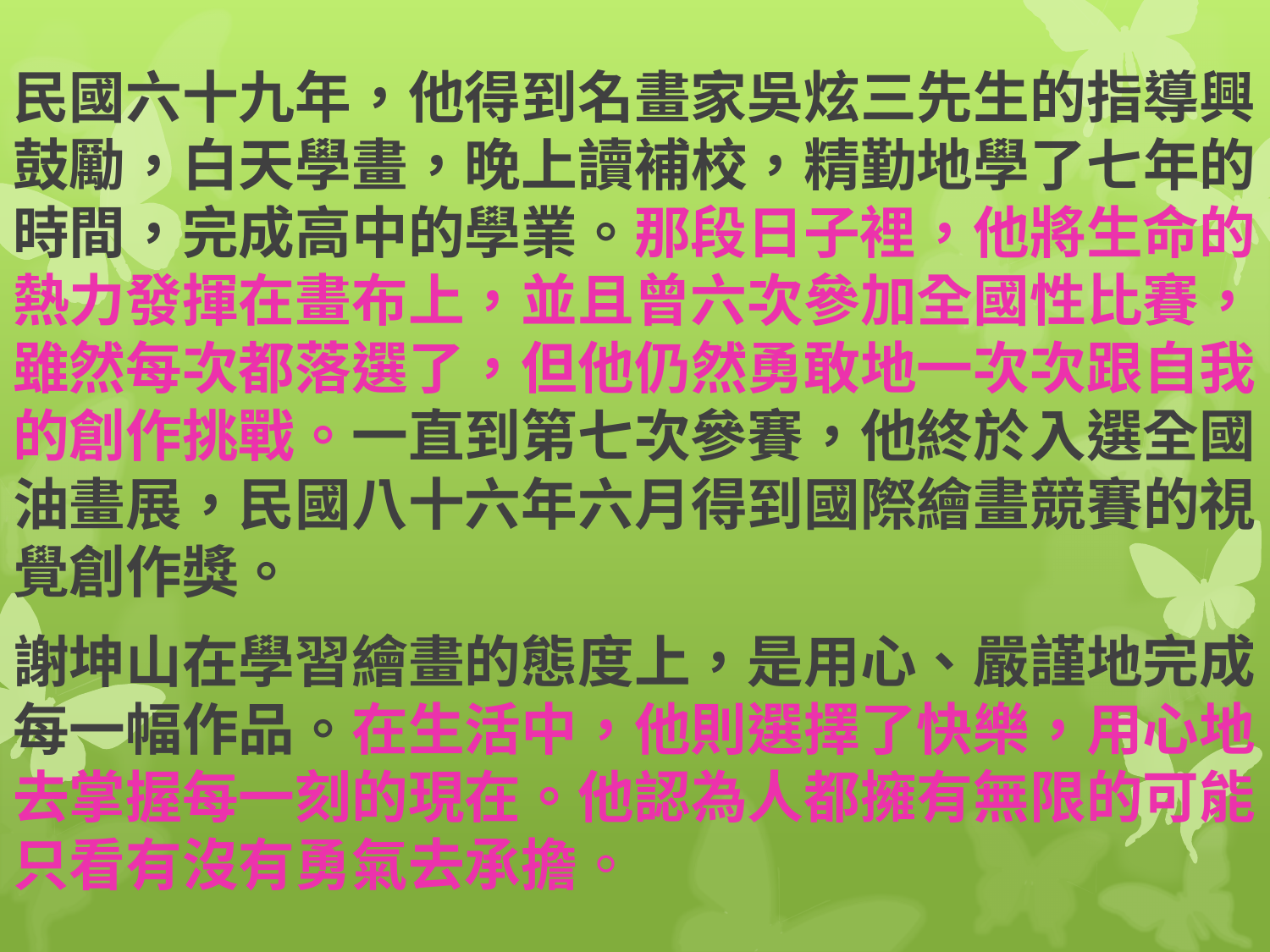

民國六十九年，他得到名畫家吳炫三先生的指導興鼓勵，白天學畫，晚上讀補校，精勤地學了七年的時間，完成高中的學業。那段日子裡，他將生命的熱力發揮在畫布上，並且曾六次參加全國性比賽，雖然每次都落選了，但他仍然勇敢地一次次跟自我的創作挑戰。一直到第七次參賽，他終於入選全國油畫展，民國八十六年六月得到國際繪畫競賽的視覺創作獎。
謝坤山在學習繪畫的態度上，是用心、嚴謹地完成每一幅作品。在生活中，他則選擇了快樂，用心地去掌握每一刻的現在。他認為人都擁有無限的可能，只看有沒有勇氣去承擔。